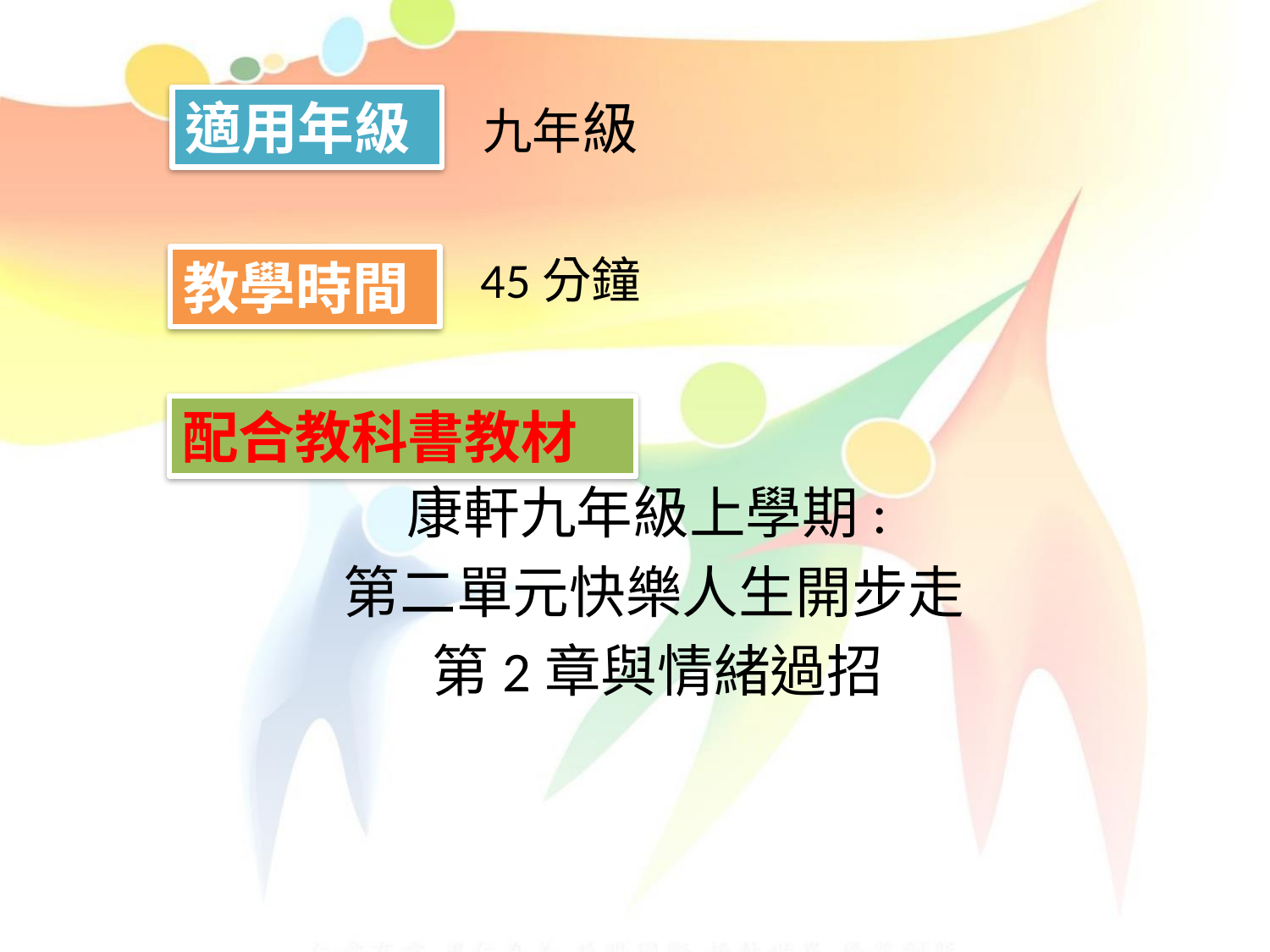

九年級

                           45分鐘

                 康軒九年級上學期:
            第二單元快樂人生開步走
                   第2章與情緒過招

適用年級
教學時間
配合教科書教材